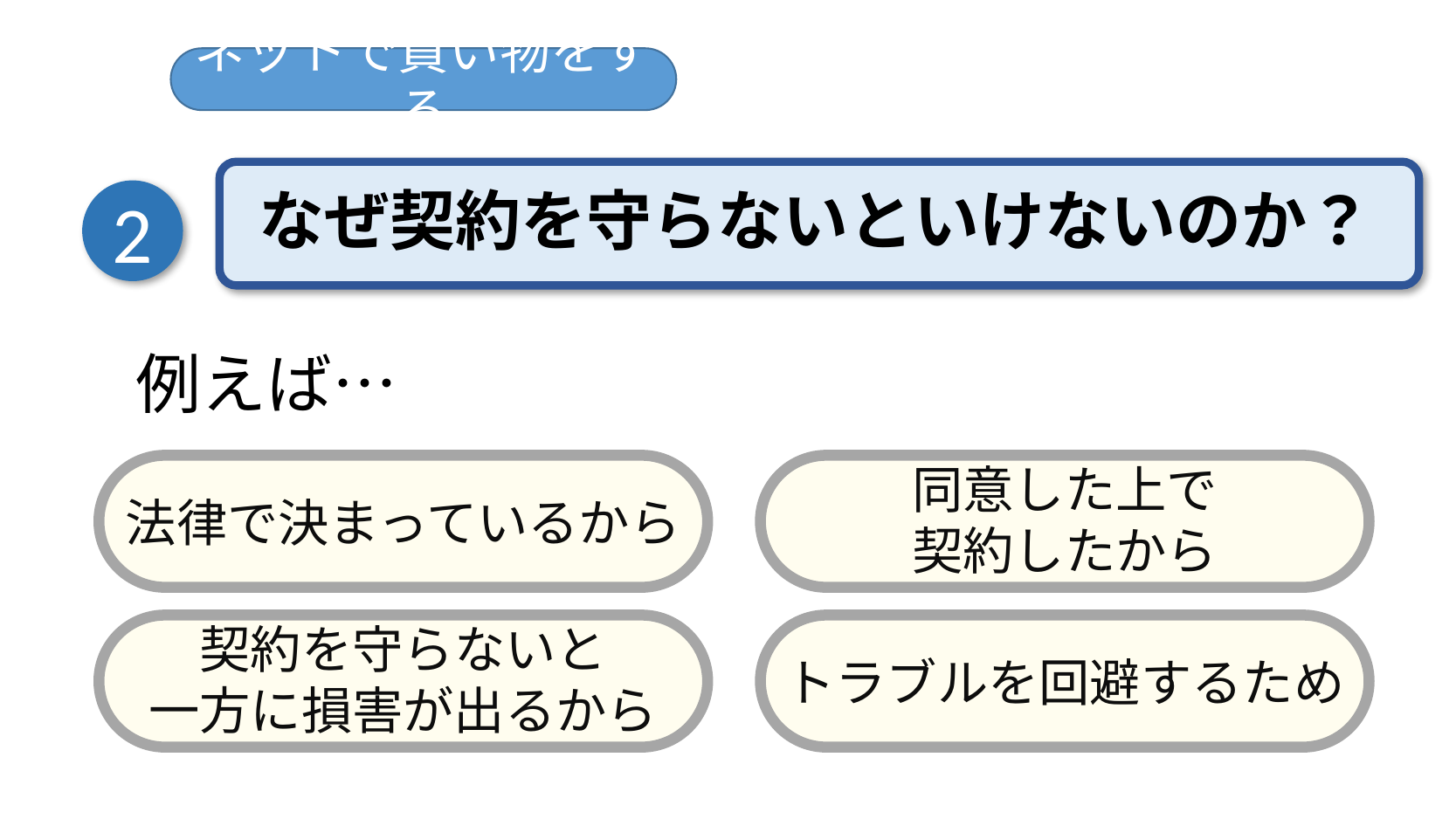

ネットで買い物をする

なぜ契約を守らないといけないのか？
2
例えば…
法律で決まっているから
同意した上で
契約したから
契約を守らないと
一方に損害が出るから
トラブルを回避するため